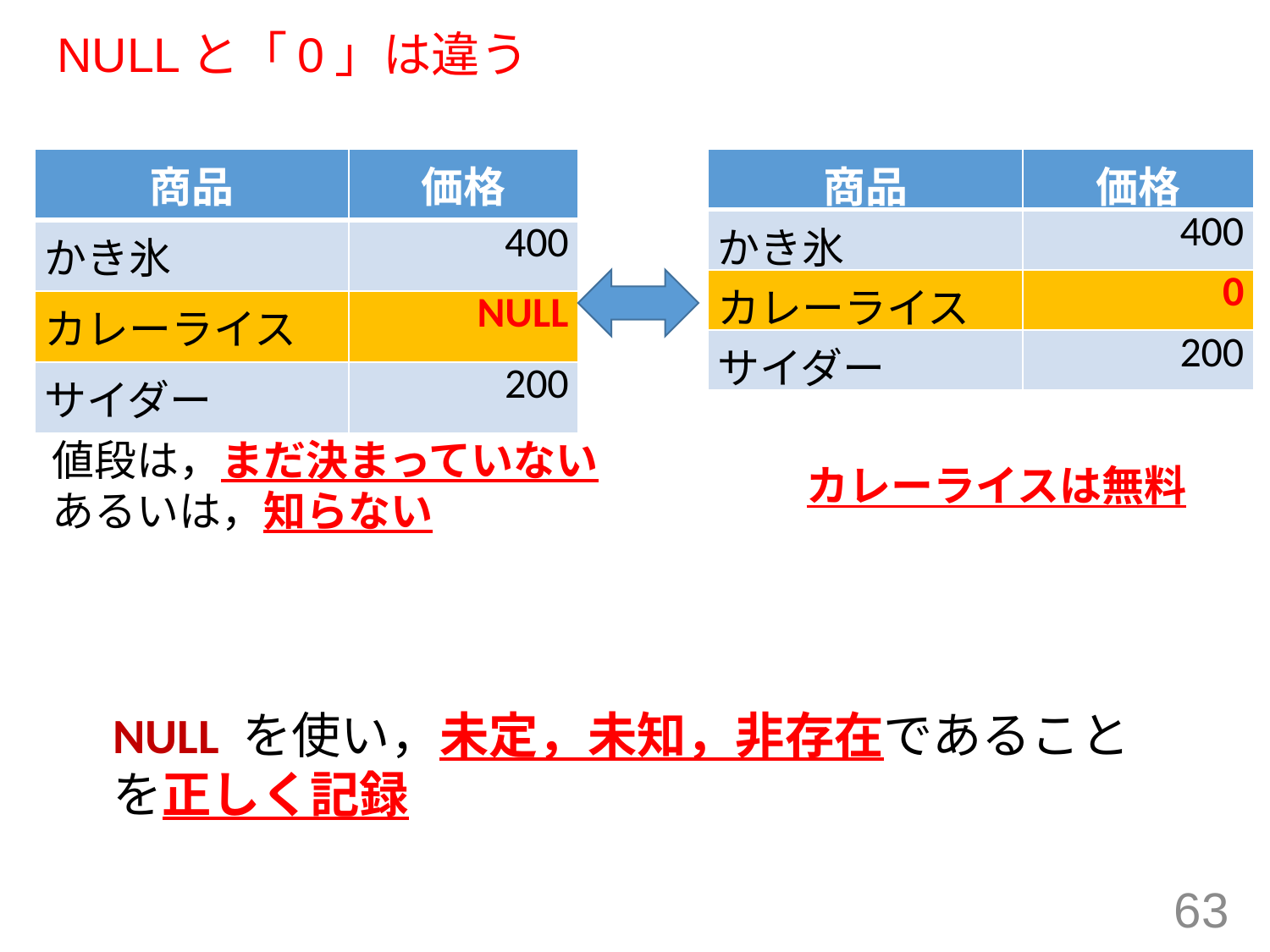

# NULLと「0」は違う
| 商品 | 価格 |
| --- | --- |
| かき氷 | 400 |
| カレーライス | NULL |
| サイダー | 200 |
| 商品 | 価格 |
| --- | --- |
| かき氷 | 400 |
| カレーライス | 0 |
| サイダー | 200 |

値段は，まだ決まっていない
あるいは，知らない
カレーライスは無料
NULL を使い，未定，未知，非存在であることを正しく記録
63